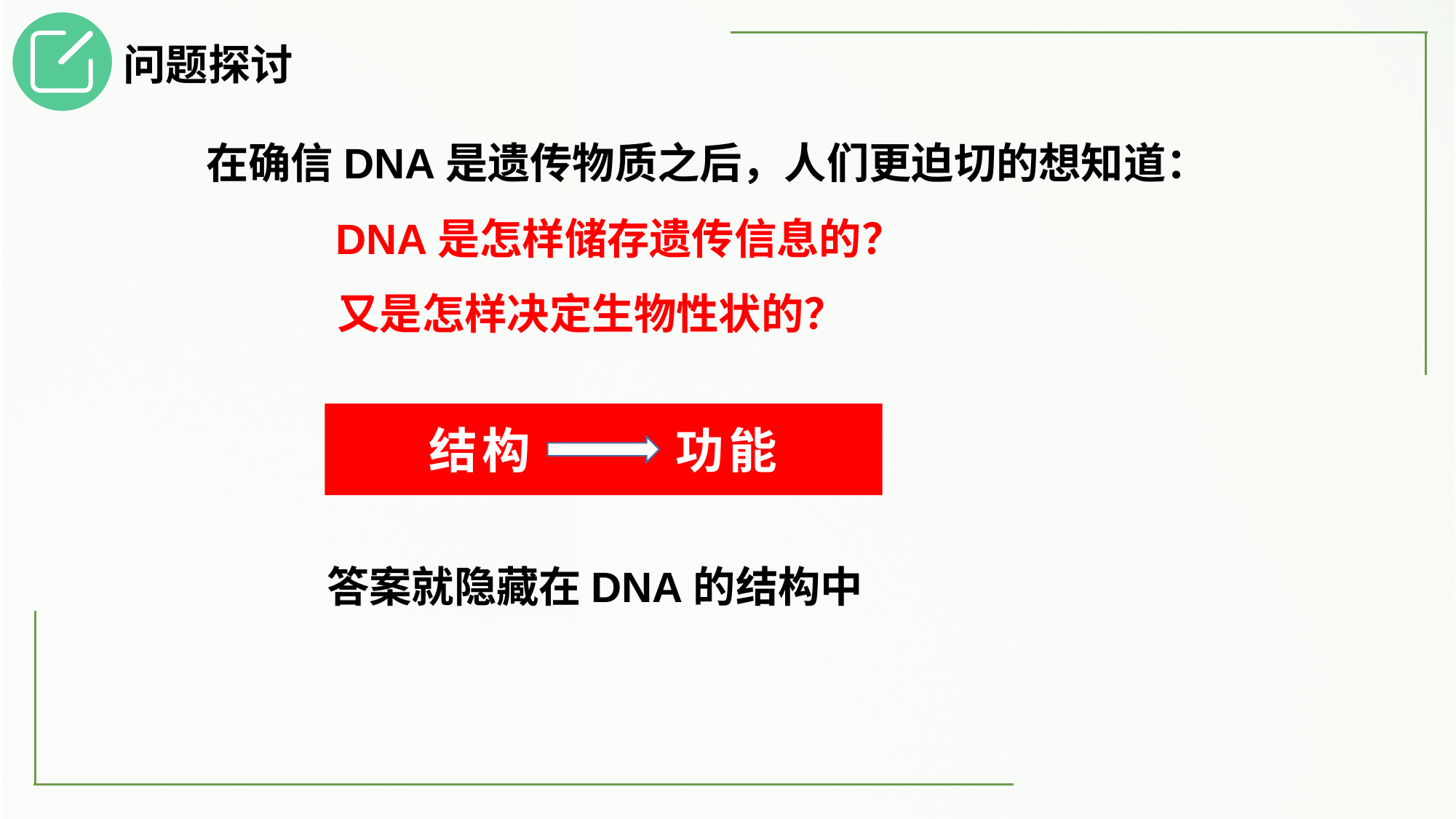

问题探讨
     在确信DNA是遗传物质之后，人们更迫切的想知道：
DNA是怎样储存遗传信息的？
又是怎样决定生物性状的？
结构         功能

     答案就隐藏在DNA的结构中